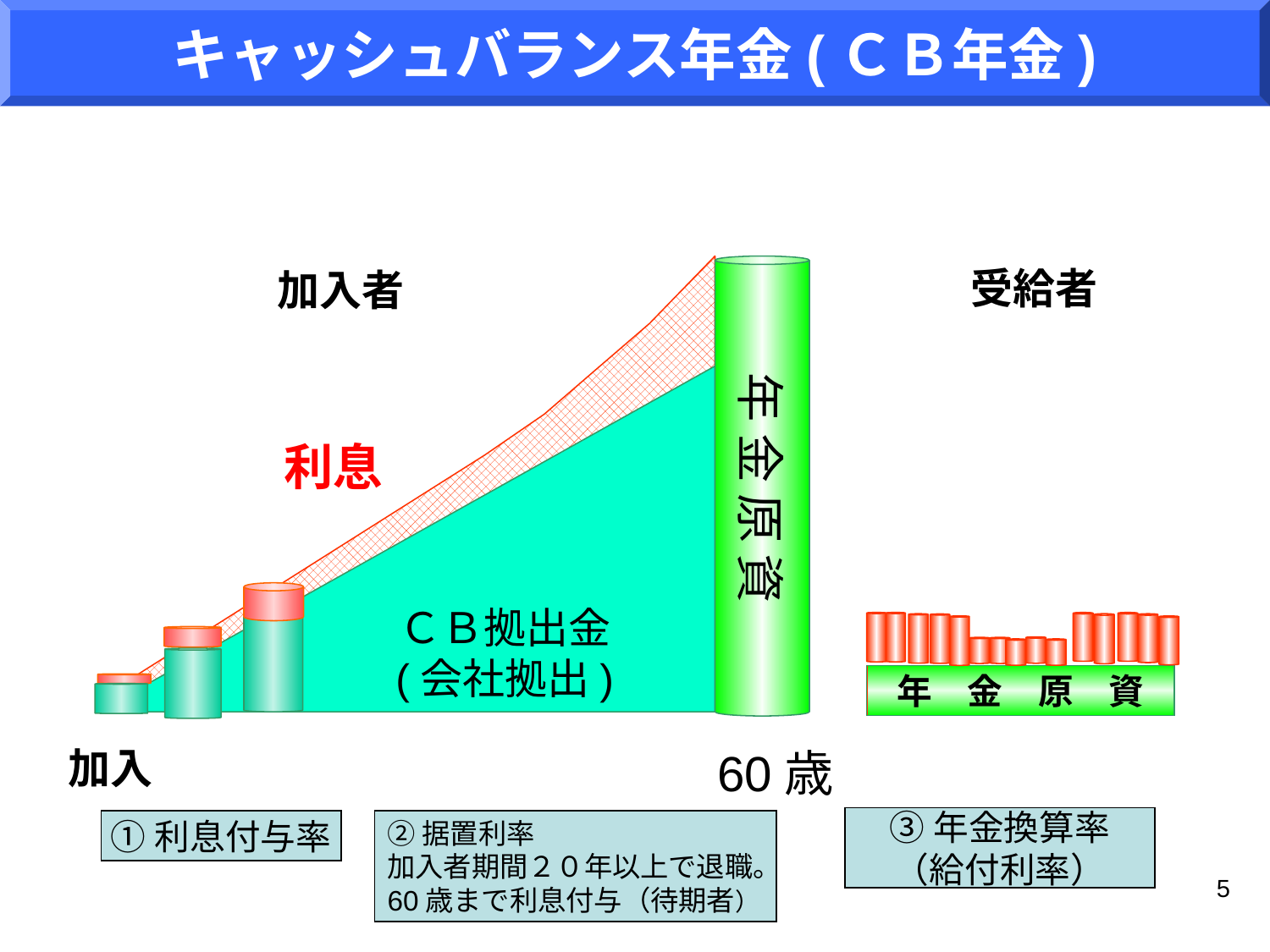

キャッシュバランス年金(ＣＢ年金)
受給者

年 金 原 資
加入者

利息

ＣＢ拠出金
(会社拠出)

年　金　原　資

加入
60歳
③年金換算率
（給付利率）
①利息付与率
②据置利率
加入者期間２０年以上で退職。
60歳まで利息付与（待期者）
5